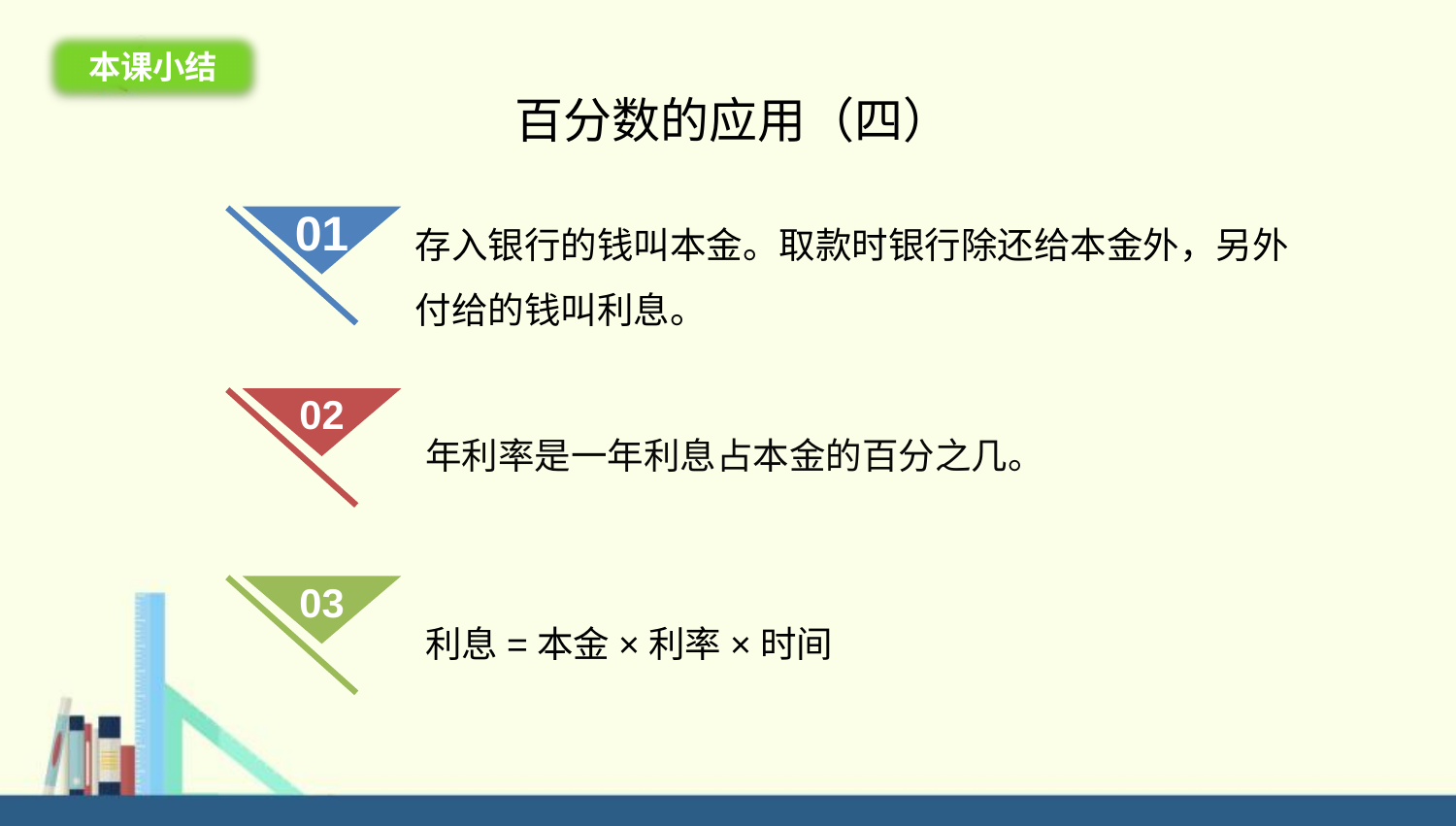

本课小结
百分数的应用（四）
存入银行的钱叫本金。取款时银行除还给本金外，另外付给的钱叫利息。
01
年利率是一年利息占本金的百分之几。
02
03
利息=本金×利率×时间